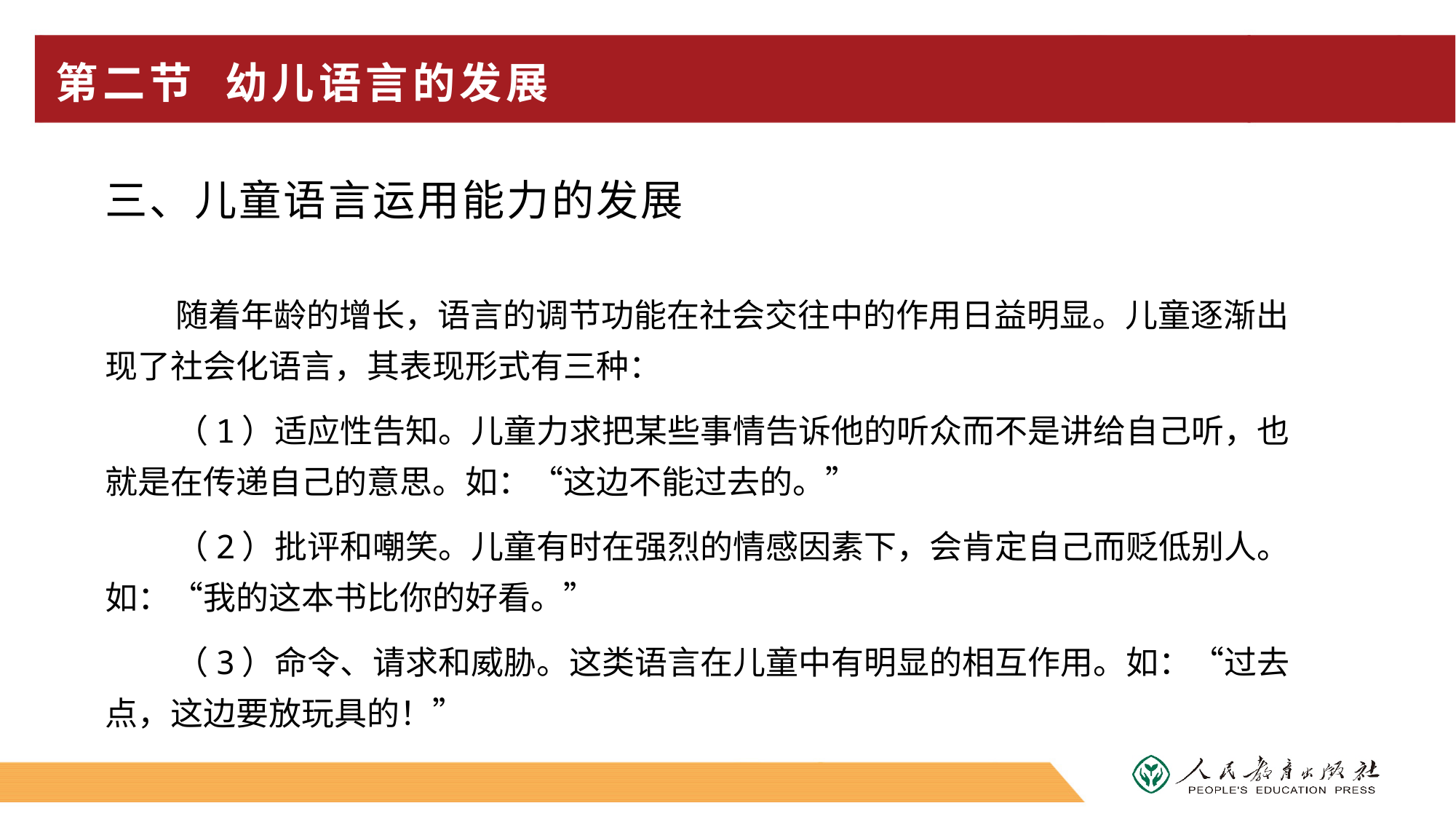

# 第二节  幼儿语言的发展
三、儿童语言运用能力的发展
随着年龄的增长，语言的调节功能在社会交往中的作用日益明显。儿童逐渐出现了社会化语言，其表现形式有三种：
（1）适应性告知。儿童力求把某些事情告诉他的听众而不是讲给自己听，也就是在传递自己的意思。如：“这边不能过去的。”
（2）批评和嘲笑。儿童有时在强烈的情感因素下，会肯定自己而贬低别人。如：“我的这本书比你的好看。”
（3）命令、请求和威胁。这类语言在儿童中有明显的相互作用。如：“过去点，这边要放玩具的！”